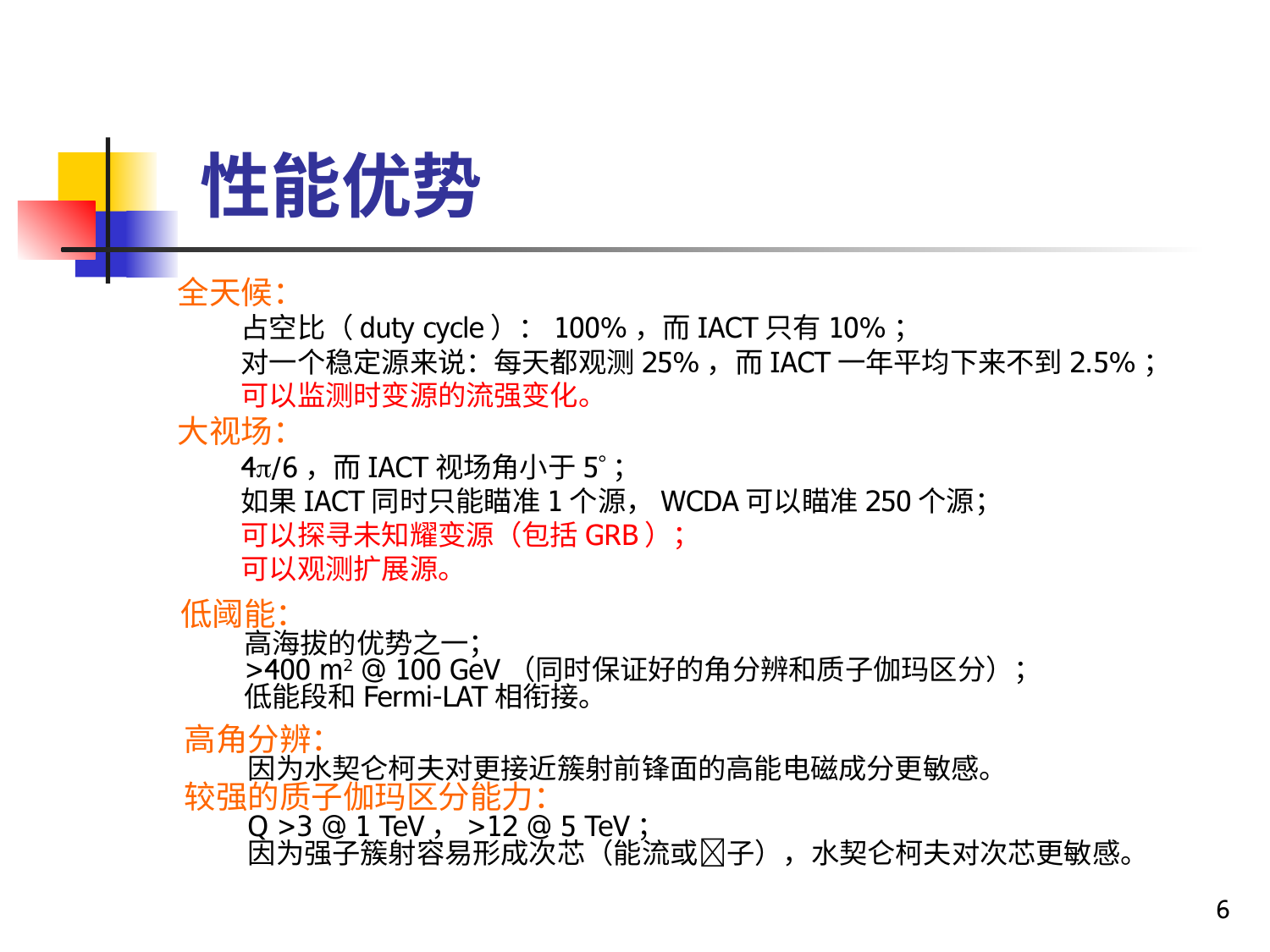

性能优势
全天候：
占空比（duty cycle）：100%，而IACT只有10%；
对一个稳定源来说：每天都观测25%，而IACT一年平均下来不到2.5%；
可以监测时变源的流强变化。
大视场：
4π/6，而IACT视场角小于5°；
如果IACT同时只能瞄准1个源，WCDA可以瞄准250个源；
可以探寻未知耀变源（包括GRB）；
可以观测扩展源。
低阈能：
高海拔的优势之一；
>400 m2 @ 100 GeV（同时保证好的角分辨和质子伽玛区分）；
低能段和Fermi-LAT相衔接。
高角分辨：
因为水契仑柯夫对更接近簇射前锋面的高能电磁成分更敏感。
较强的质子伽玛区分能力：
Q >3 @ 1 TeV，>12 @ 5 TeV；
因为强子簇射容易形成次芯（能流或μ子），水契仑柯夫对次芯更敏感。
6